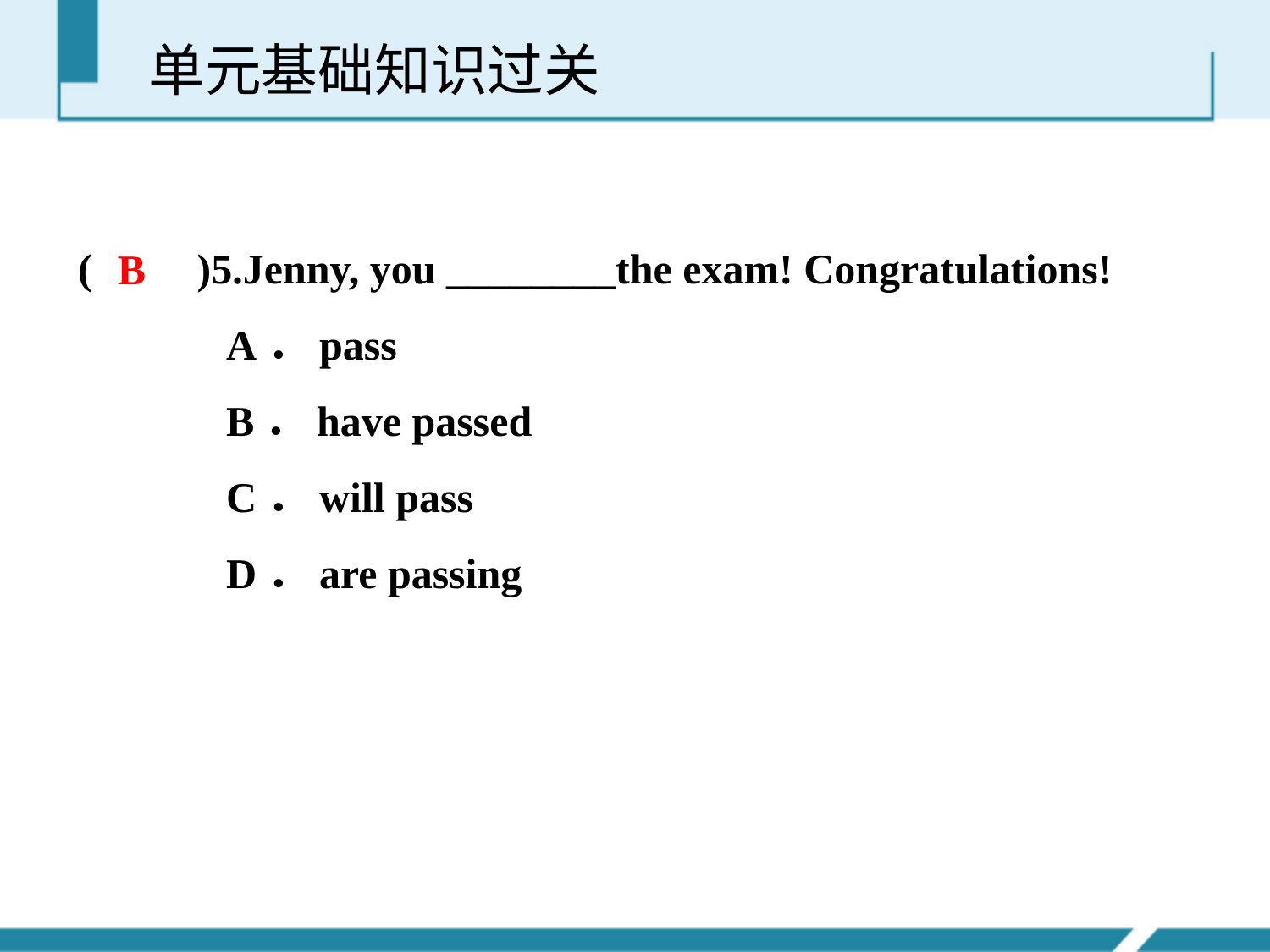

单元基础知识过关
(　　)5.Jenny, you ________the exam! Congratulations!
              A．pass
              B．have passed
              C．will pass
              D．are passing
B